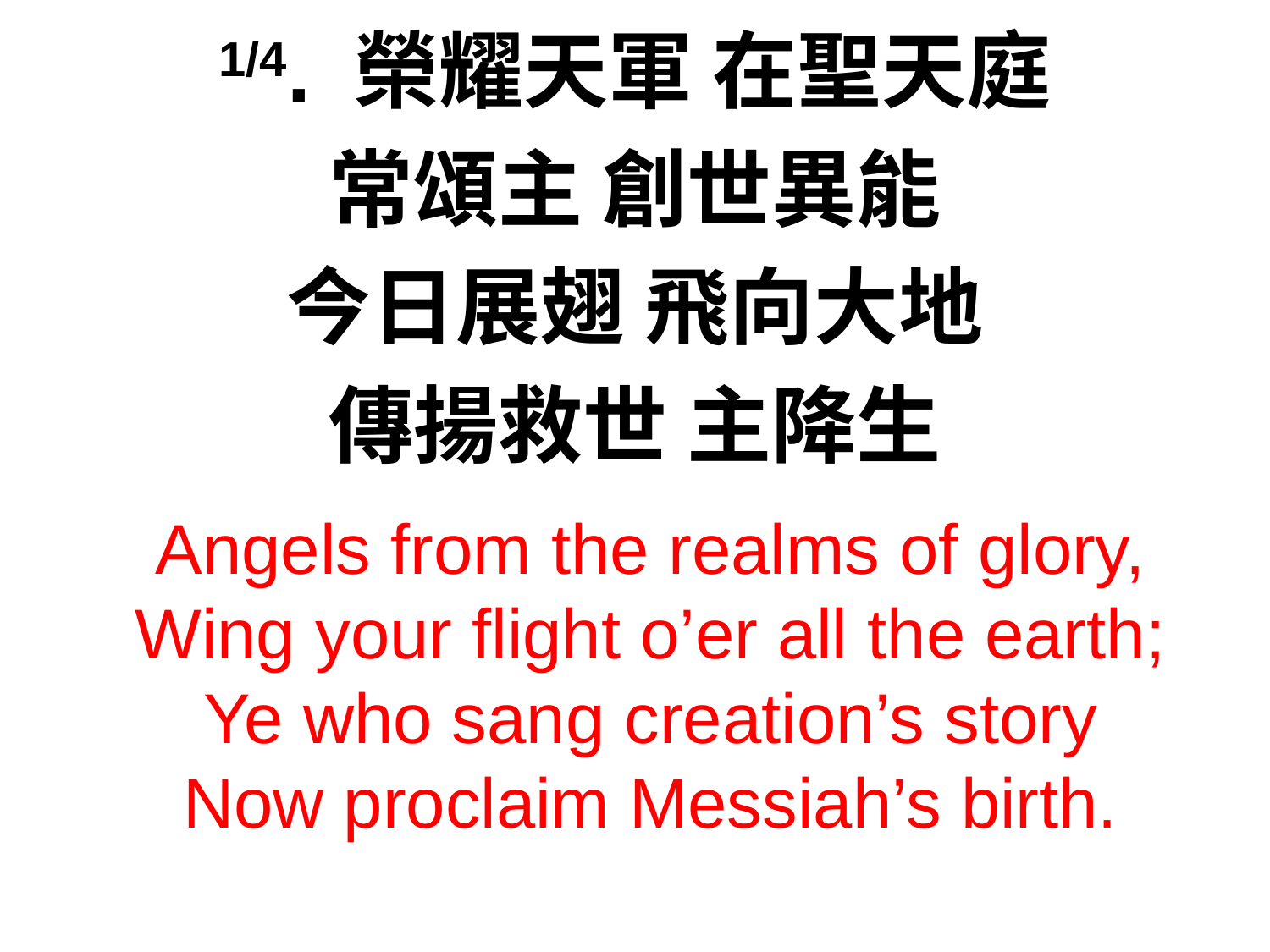

1/4. 榮耀天軍 在聖天庭
常頌主 創世異能
今日展翅 飛向大地
傳揚救世 主降生
Angels from the realms of glory,
Wing your flight o’er all the earth;
Ye who sang creation’s story
Now proclaim Messiah’s birth.